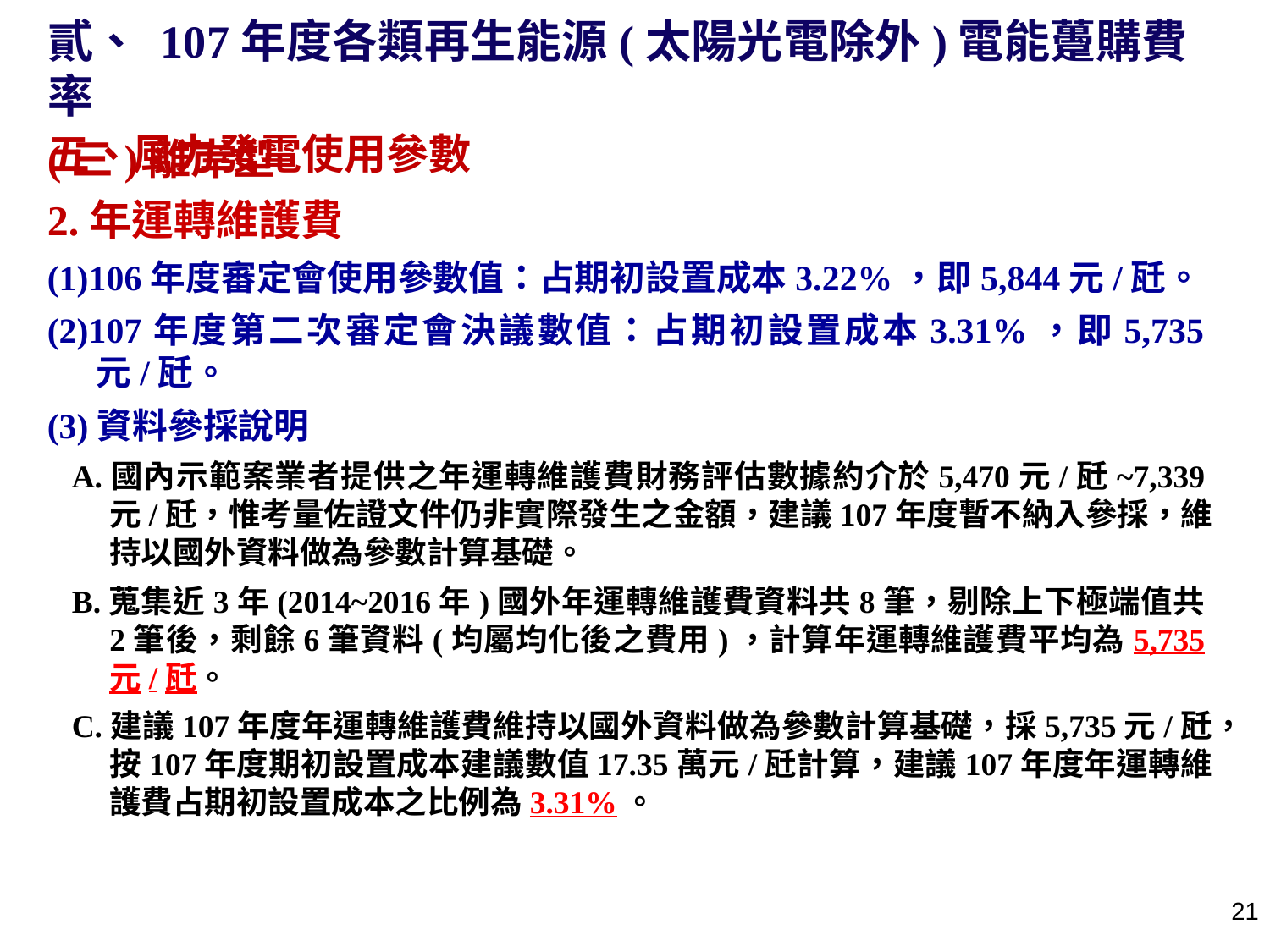

貳、 107年度各類再生能源(太陽光電除外)電能躉購費率
五、風力發電使用參數
(三)離岸型
2.年運轉維護費
(1)106年度審定會使用參數值：占期初設置成本3.22%，即5,844元/瓩。
(2)107年度第二次審定會決議數值：占期初設置成本3.31%，即5,735元/瓩。
(3)資料參採說明
A.國內示範案業者提供之年運轉維護費財務評估數據約介於5,470元/瓩~7,339元/瓩，惟考量佐證文件仍非實際發生之金額，建議107年度暫不納入參採，維持以國外資料做為參數計算基礎。
B.蒐集近3年(2014~2016年)國外年運轉維護費資料共8筆，剔除上下極端值共2筆後，剩餘6筆資料(均屬均化後之費用)，計算年運轉維護費平均為5,735元/瓩。
C.建議107年度年運轉維護費維持以國外資料做為參數計算基礎，採5,735元/瓩，按107年度期初設置成本建議數值17.35萬元/瓩計算，建議107年度年運轉維護費占期初設置成本之比例為3.31%。
21